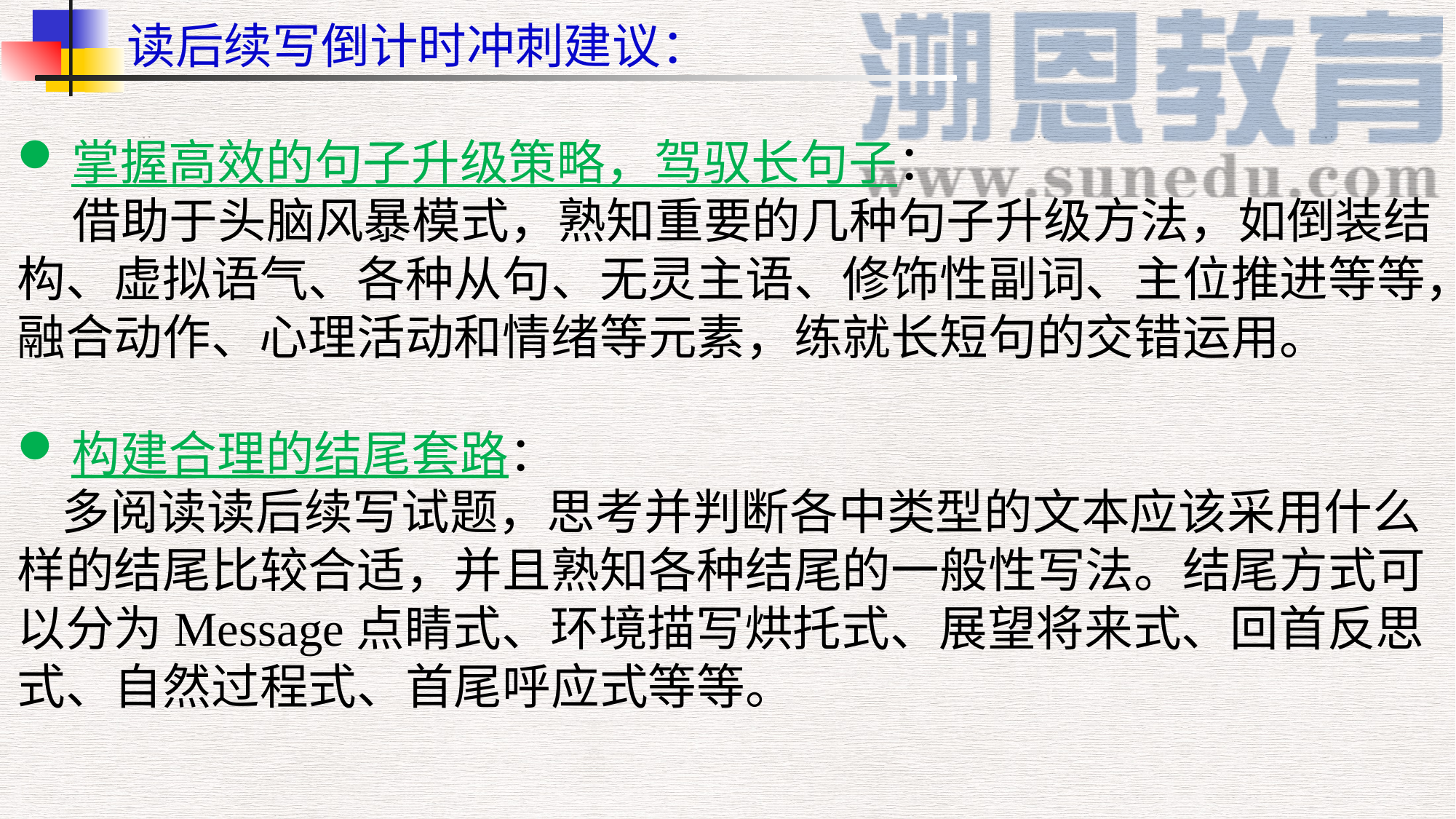

读后续写倒计时冲刺建议：

掌握高效的句子升级策略，驾驭长句子：
    借助于头脑风暴模式，熟知重要的几种句子升级方法，如倒装结构、虚拟语气、各种从句、无灵主语、修饰性副词、主位推进等等，融合动作、心理活动和情绪等元素，练就长短句的交错运用。

构建合理的结尾套路：
   多阅读读后续写试题，思考并判断各中类型的文本应该采用什么样的结尾比较合适，并且熟知各种结尾的一般性写法。结尾方式可以分为Message点睛式、环境描写烘托式、展望将来式、回首反思式、自然过程式、首尾呼应式等等。